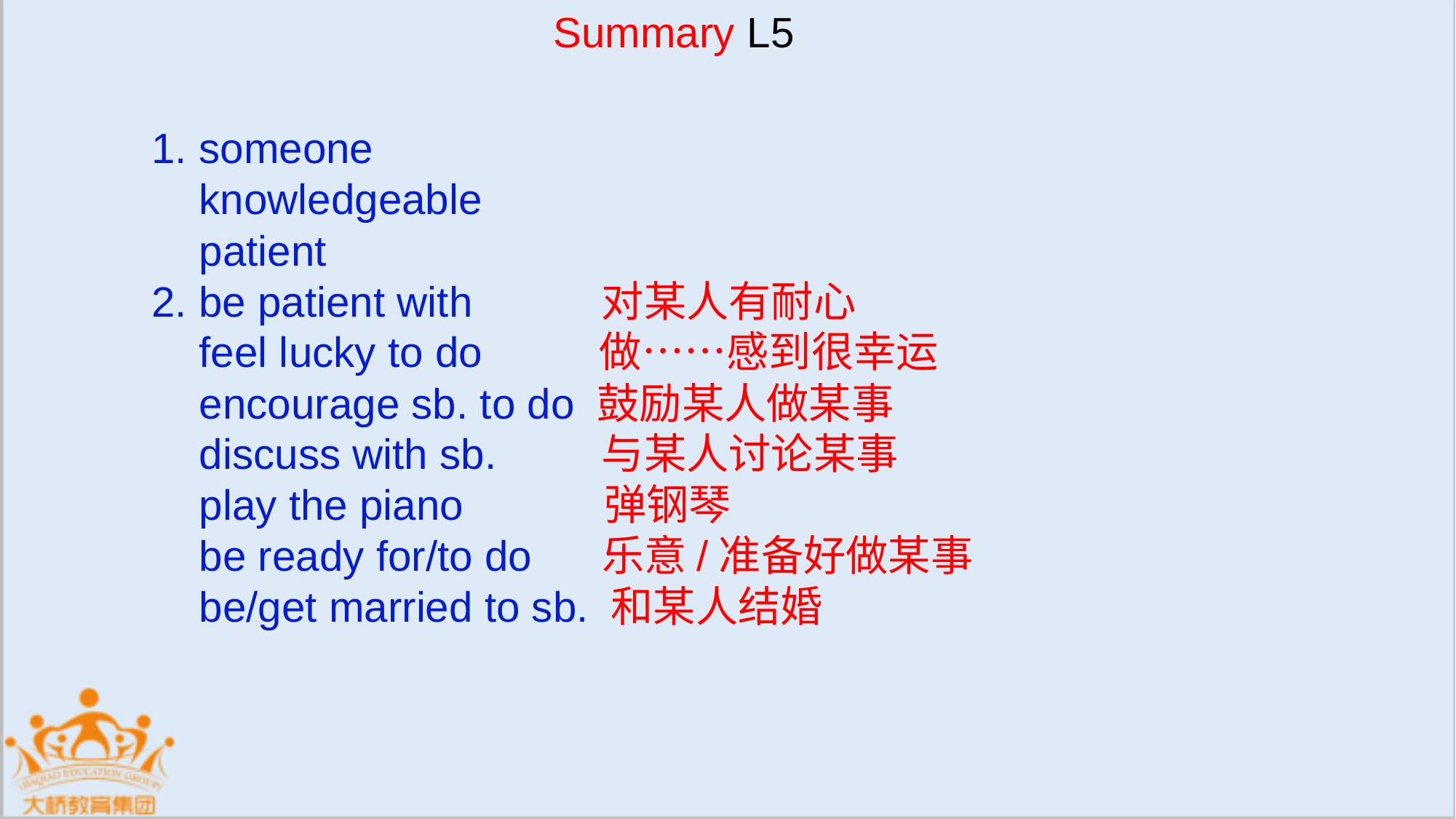

Summary L5

1. someone
    knowledgeable
    patient
2. be patient with          对某人有耐心
    feel lucky to do         做……感到很幸运
    encourage sb. to do 鼓励某人做某事
    discuss with sb.        与某人讨论某事
    play the piano           弹钢琴
    be ready for/to do     乐意/准备好做某事
    be/get married to sb. 和某人结婚